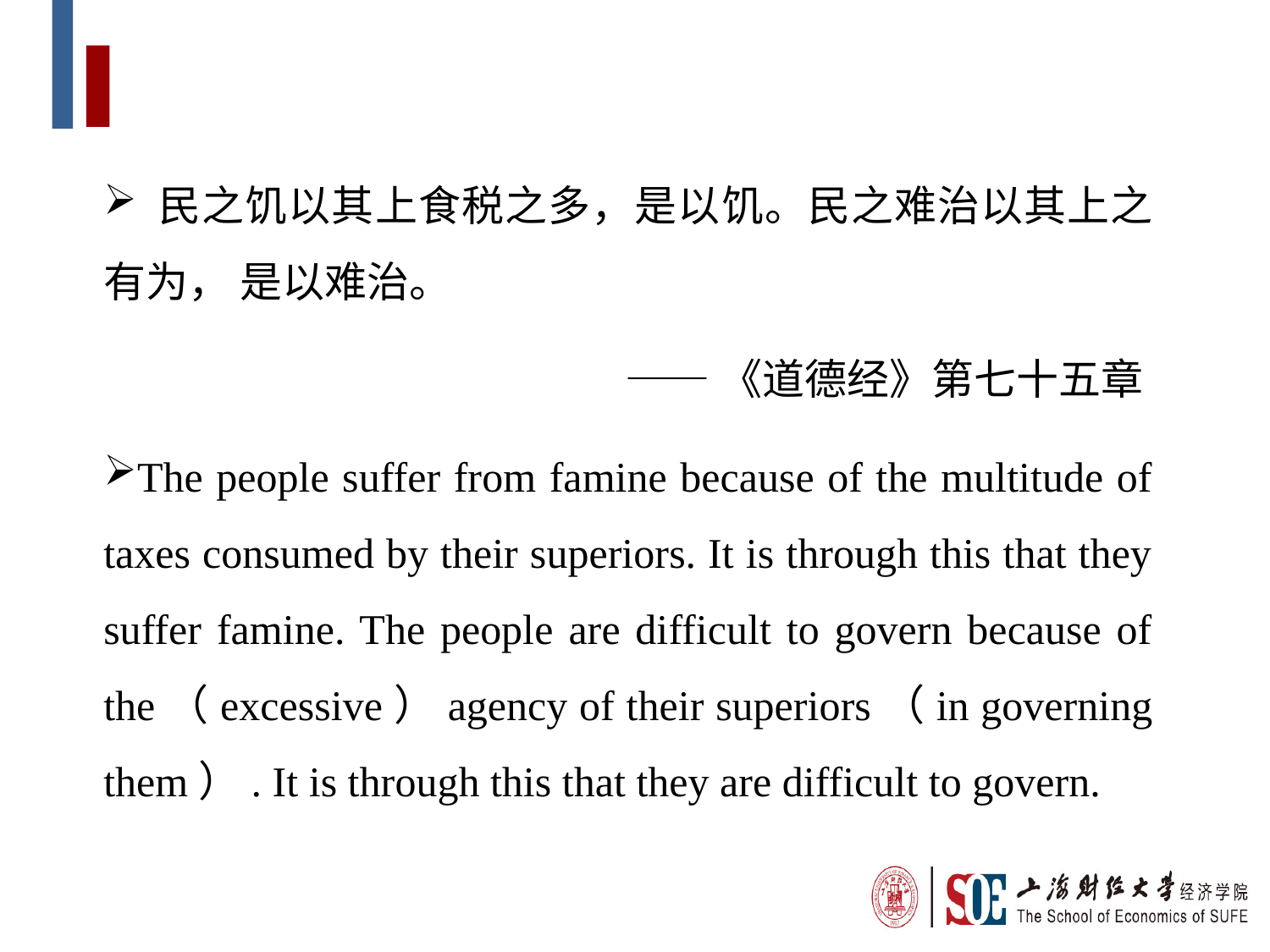

民之饥以其上食税之多，是以饥。民之难治以其上之有为， 是以难治。
——《道德经》第七十五章
The people suffer from famine because of the multitude of taxes consumed by their superiors. It is through this that they suffer famine. The people are difficult to govern because of the（excessive）agency of their superiors（in governing them）. It is through this that they are difficult to govern.